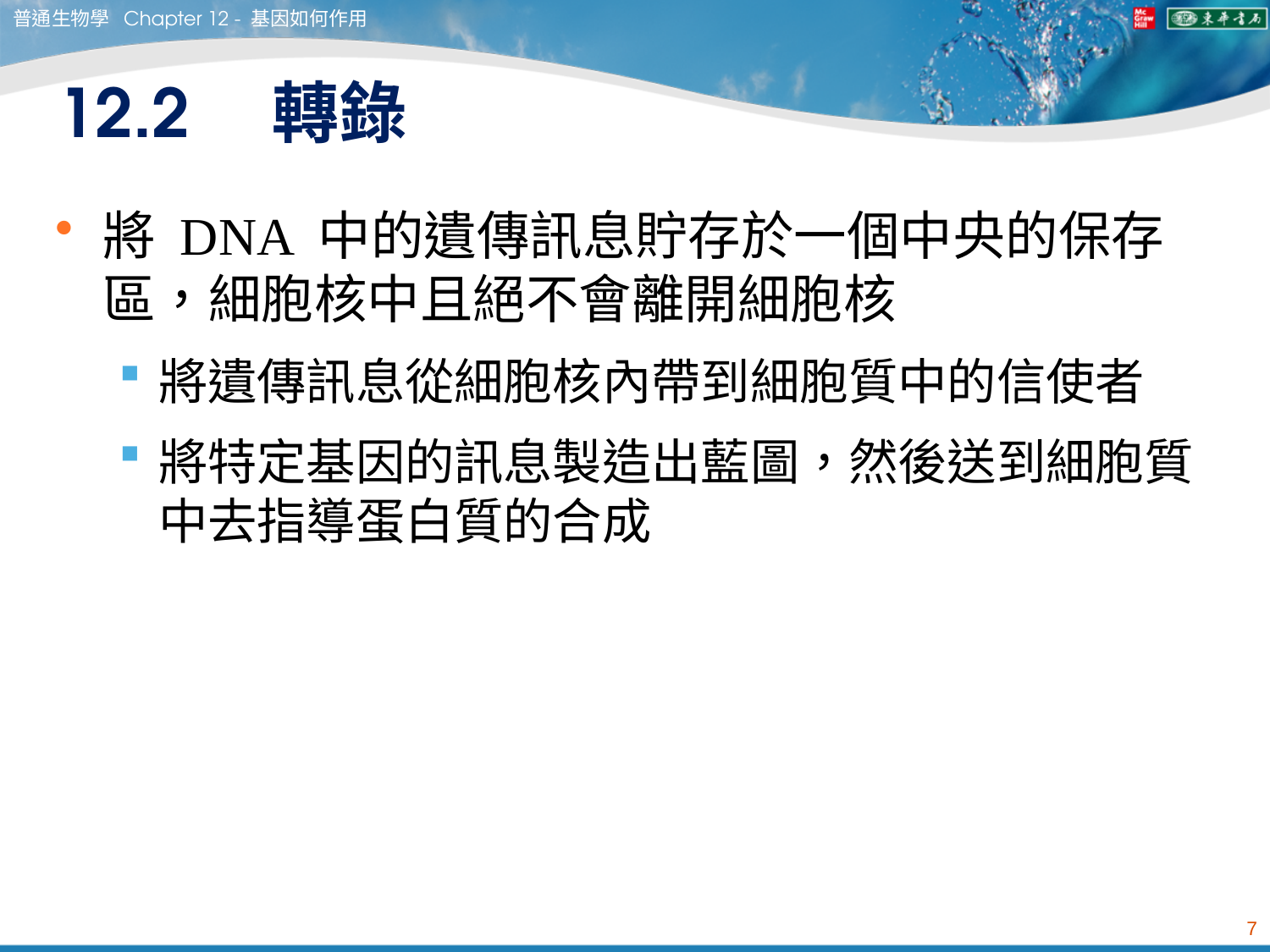

普通生物學  Chapter 12 - 基因如何作用
# 12.2　轉錄
將 DNA 中的遺傳訊息貯存於一個中央的保存區，細胞核中且絕不會離開細胞核
將遺傳訊息從細胞核內帶到細胞質中的信使者
將特定基因的訊息製造出藍圖，然後送到細胞質中去指導蛋白質的合成
7